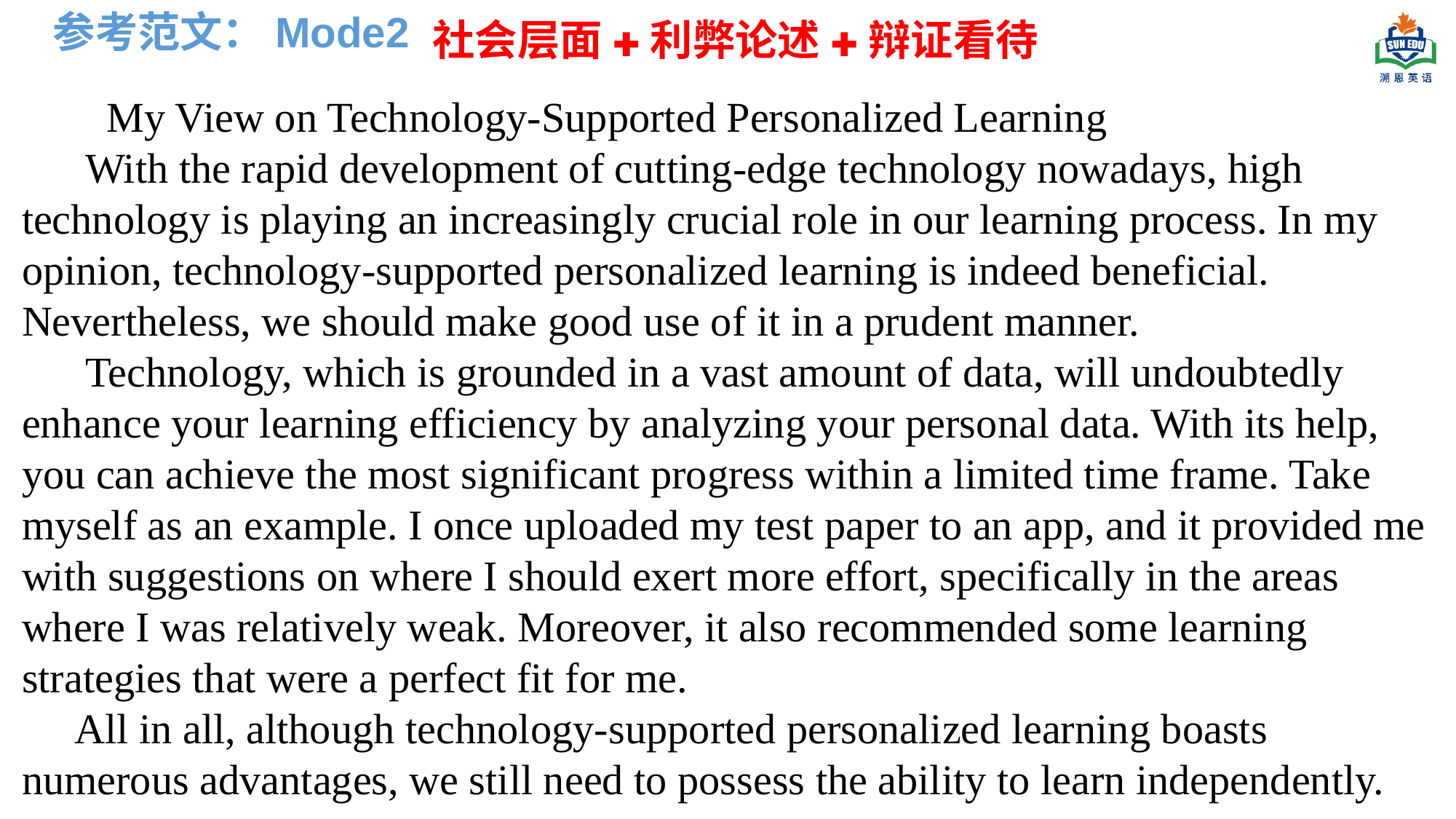

参考范文：Mode2
社会层面+利弊论述+辩证看待
         My View on Technology-Supported Personalized Learning
      With the rapid development of cutting-edge technology nowadays, high technology is playing an increasingly crucial role in our learning process. In my opinion, technology-supported personalized learning is indeed beneficial. Nevertheless, we should make good use of it in a prudent manner.
      Technology, which is grounded in a vast amount of data, will undoubtedly enhance your learning efficiency by analyzing your personal data. With its help, you can achieve the most significant progress within a limited time frame. Take myself as an example. I once uploaded my test paper to an app, and it provided me with suggestions on where I should exert more effort, specifically in the areas where I was relatively weak. Moreover, it also recommended some learning strategies that were a perfect fit for me.
     All in all, although technology-supported personalized learning boasts numerous advantages, we still need to possess the ability to learn independently.